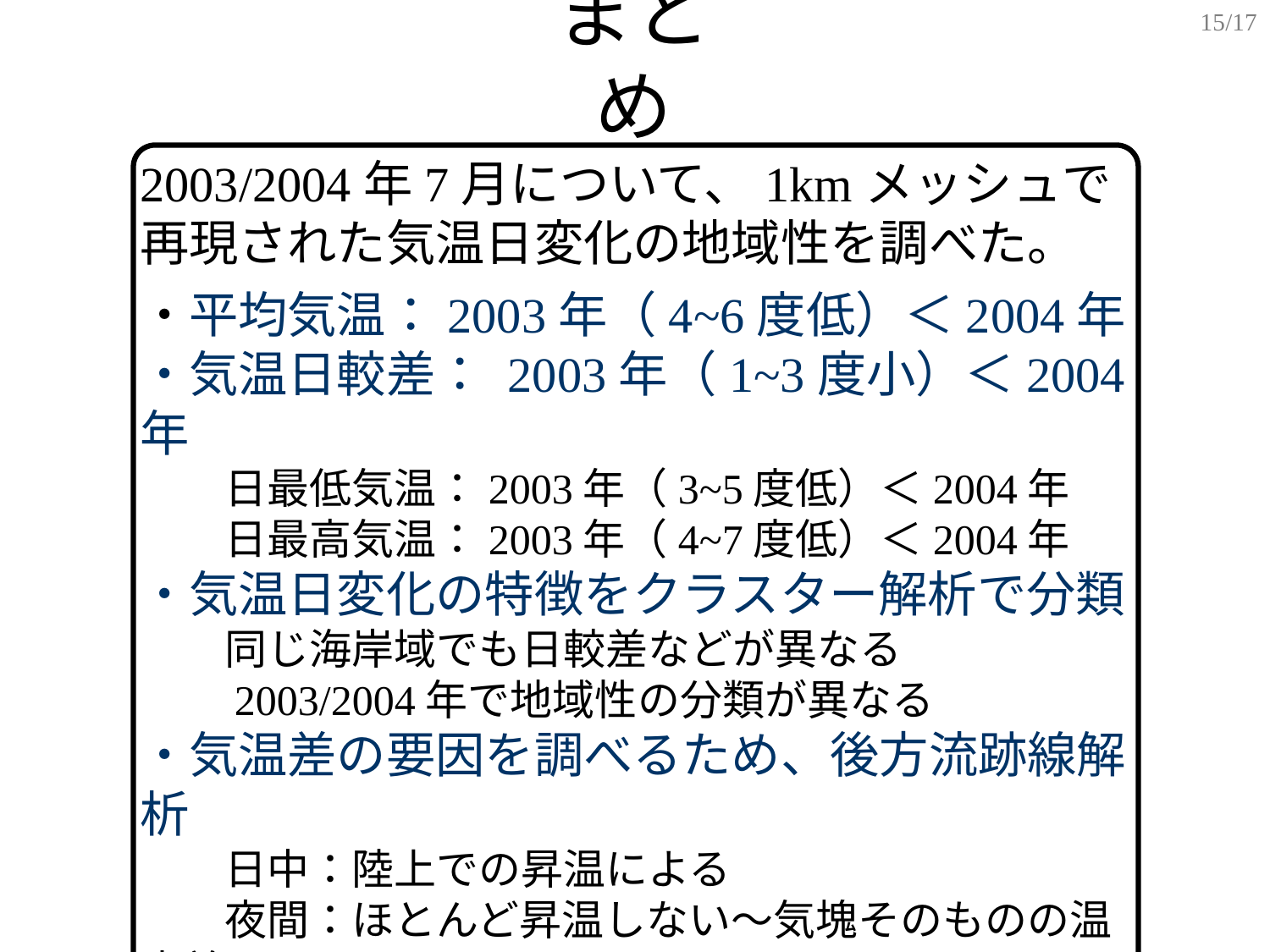

15/17
# まとめ
2003/2004年7月について、1kmメッシュで再現された気温日変化の地域性を調べた。

・平均気温：2003年（4~6度低）＜2004年
・気温日較差： 2003年（1~3度小）＜2004年
　　日最低気温：2003年（3~5度低）＜2004年
　　日最高気温：2003年（4~7度低）＜2004年
・気温日変化の特徴をクラスター解析で分類
　　同じ海岸域でも日較差などが異なる
　　2003/2004年で地域性の分類が異なる
・気温差の要因を調べるため、後方流跡線解析
　　日中：陸上での昇温による
　　夜間：ほとんど昇温しない～気塊そのものの温度差
　　　　　（当たり前？）